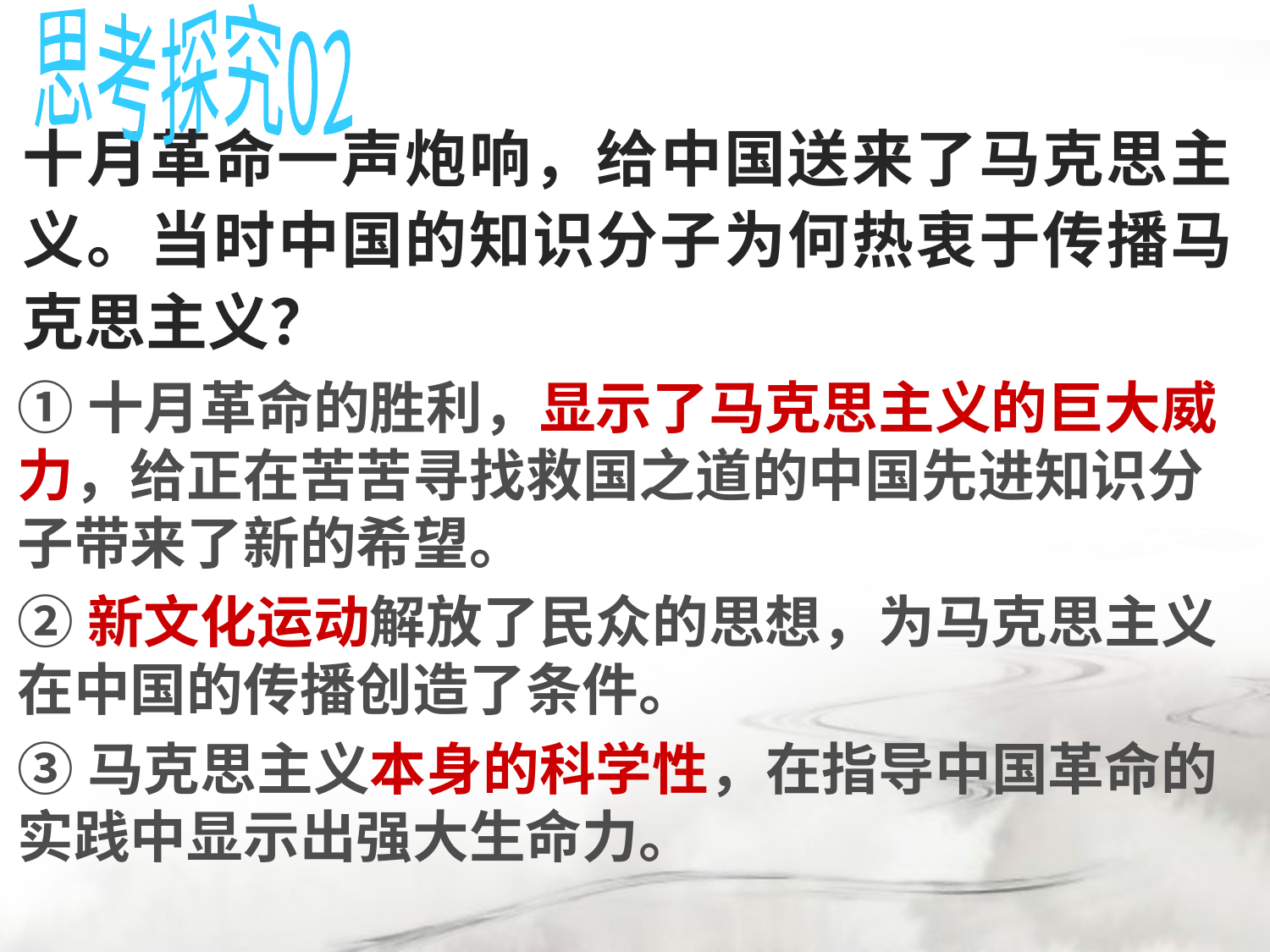

思考探究02
十月革命一声炮响，给中国送来了马克思主义。当时中国的知识分子为何热衷于传播马克思主义？

①十月革命的胜利，显示了马克思主义的巨大威力，给正在苦苦寻找救国之道的中国先进知识分子带来了新的希望。
②新文化运动解放了民众的思想，为马克思主义在中国的传播创造了条件。
③马克思主义本身的科学性，在指导中国革命的实践中显示出强大生命力。